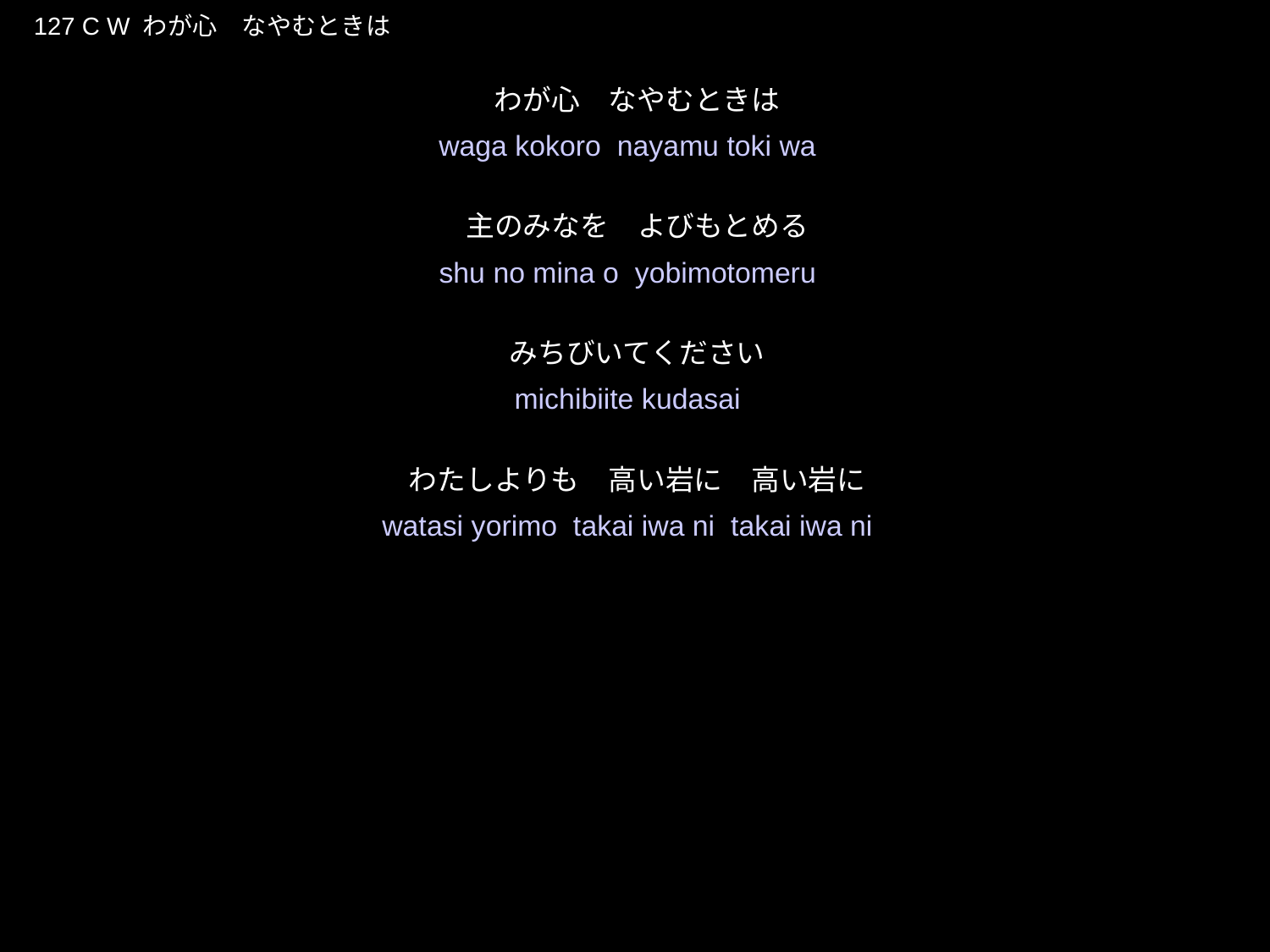

わがこころなやむときは
★W
127 C W わが心　なやむときは
わが心　なやむときは
主のみなを　よびもとめる
みちびいてください
わたしよりも　高い岩に　高い岩に
★１
waga kokoro  nayamu toki wa
shu no mina o  yobimotomeru
michibiite kudasai
watasi yorimo  takai iwa ni  takai iwa ni